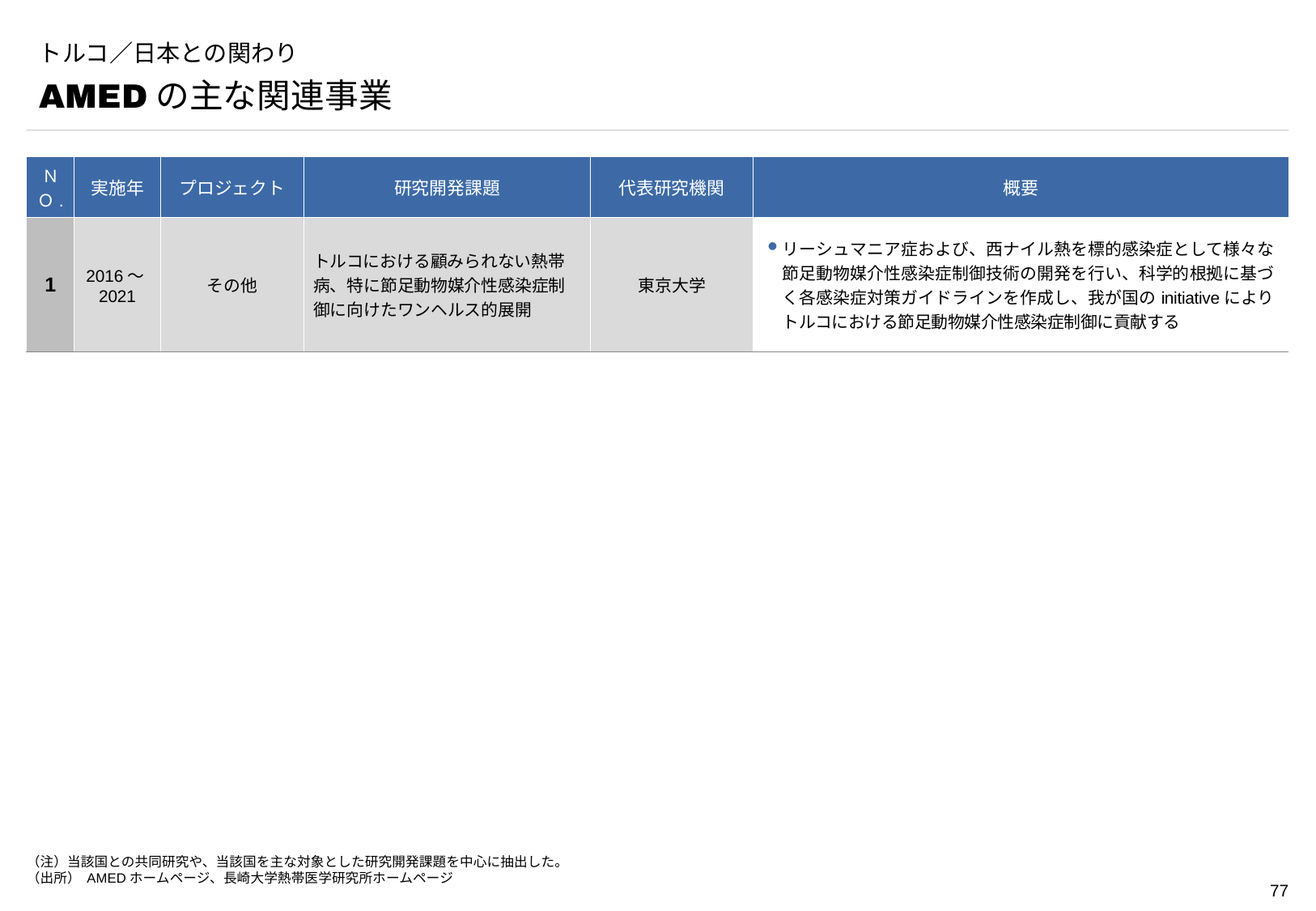

# トルコ／日本との関わり
AMEDの主な関連事業
| ＮＯ. | 実施年 | プロジェクト | 研究開発課題 | 代表研究機関 | 概要 |
| --- | --- | --- | --- | --- | --- |
| 1 | 2016～2021 | その他 | トルコにおける顧みられない熱帯病、特に節足動物媒介性感染症制御に向けたワンヘルス的展開 | 東京大学 | リーシュマニア症および、西ナイル熱を標的感染症として様々な節足動物媒介性感染症制御技術の開発を行い、科学的根拠に基づく各感染症対策ガイドラインを作成し、我が国のinitiativeによりトルコにおける節足動物媒介性感染症制御に貢献する |
（注）当該国との共同研究や、当該国を主な対象とした研究開発課題を中心に抽出した。
（出所） AMEDホームページ、長崎大学熱帯医学研究所ホームページ